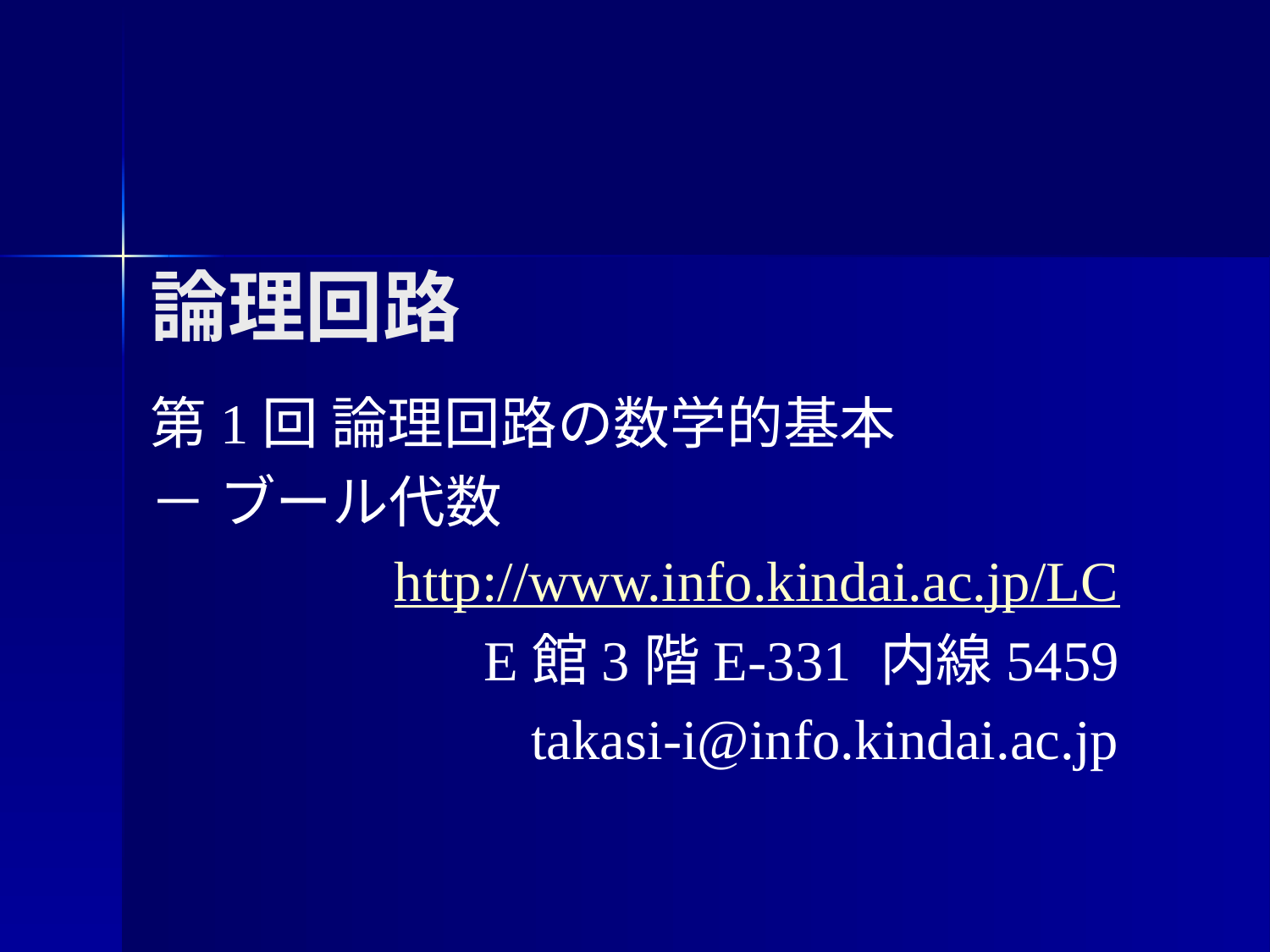

# 論理回路
第1回 論理回路の数学的基本
－ ブール代数
http://www.info.kindai.ac.jp/LC
E館3階E-331 内線5459
takasi-i@info.kindai.ac.jp